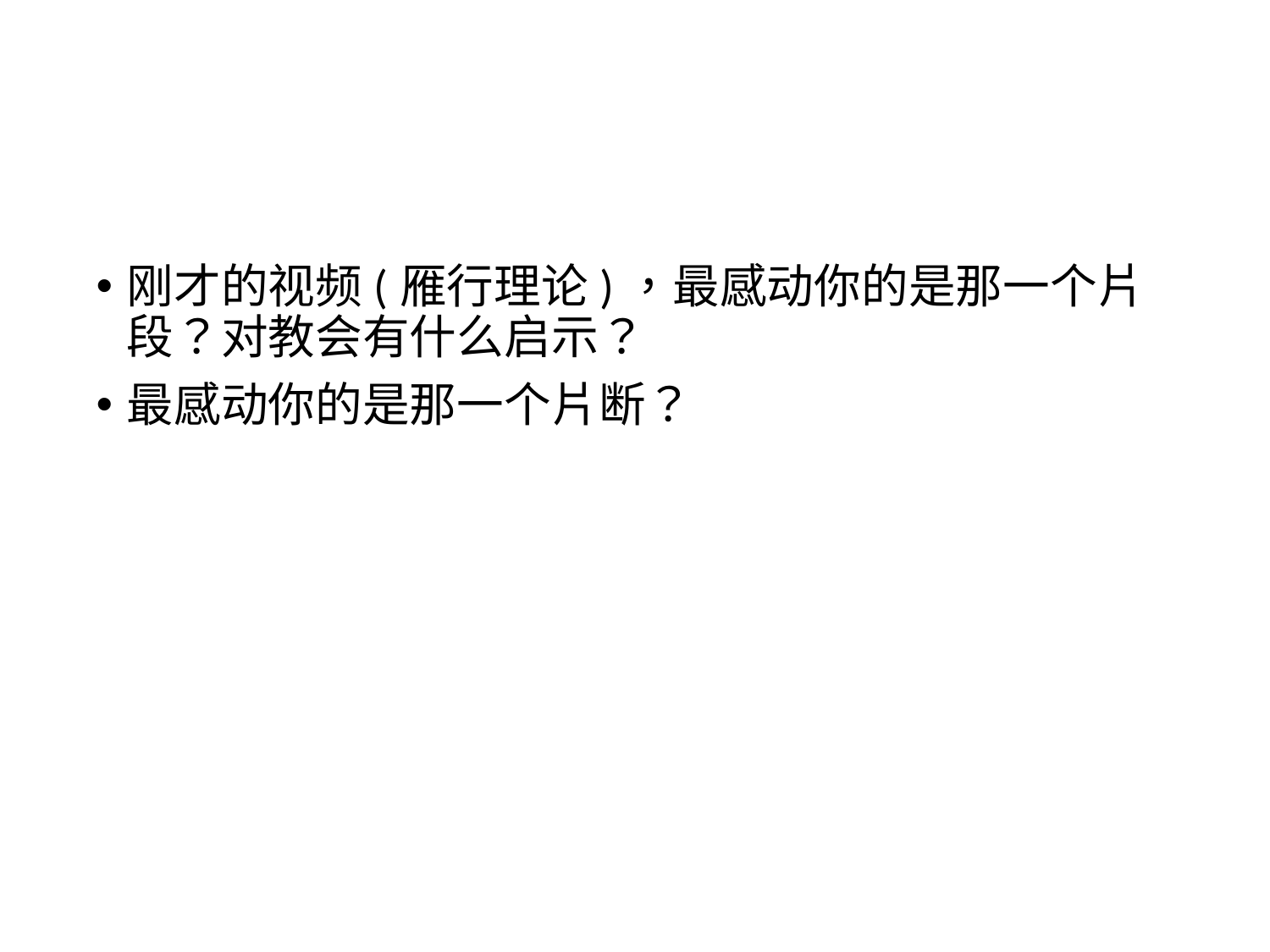

#
刚才的视频(雁行理论)，最感动你的是那一个片段？对教会有什么启示？
最感动你的是那一个片断？